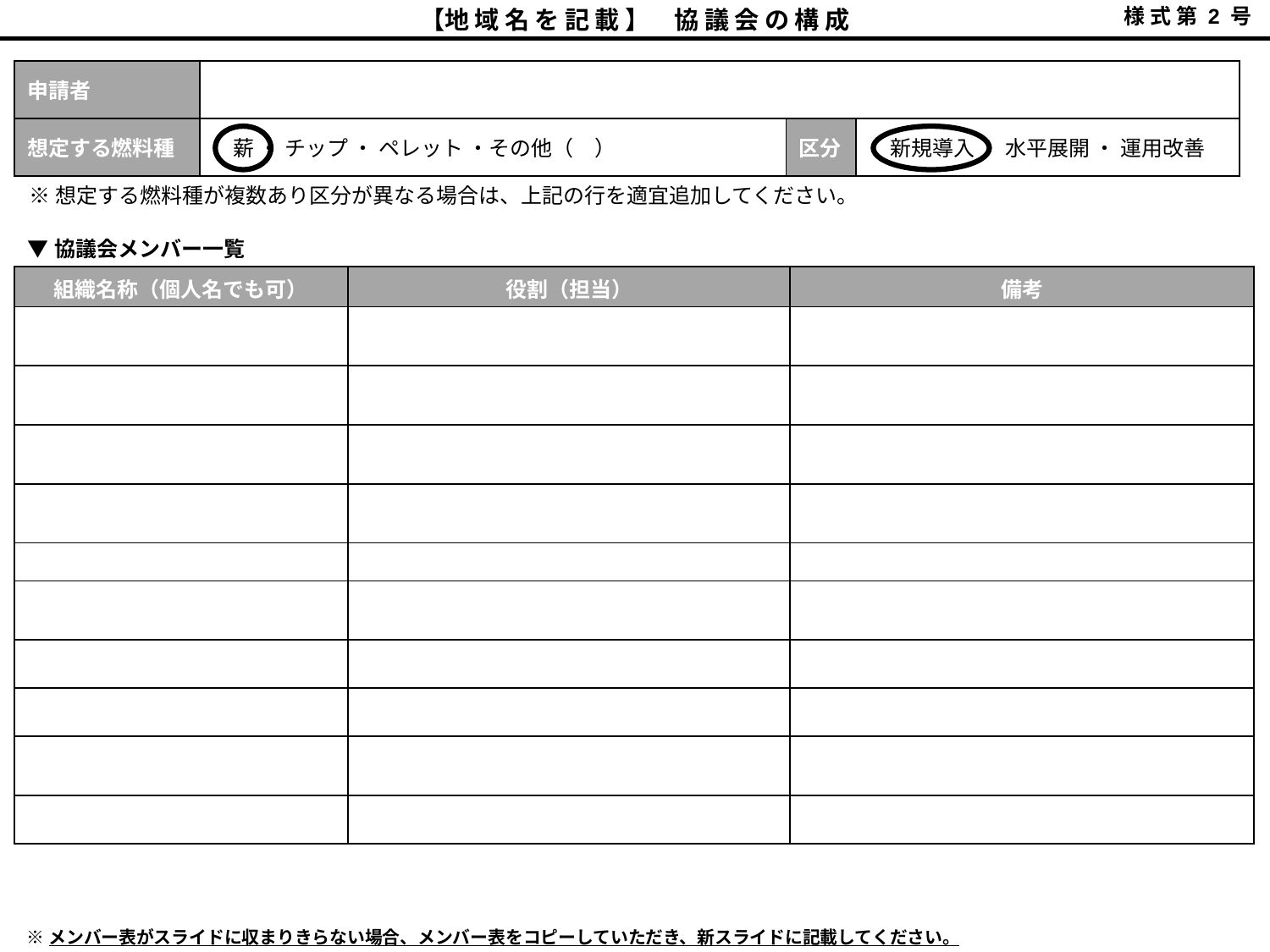

【地域名を記載】　協議会の構成
| 申請者 |  |  |  |
| --- | --- | --- | --- |
| 想定する燃料種 | 薪 ・ チップ ・ ペレット ・その他（　） | 区分 | 新規導入 ・ 水平展開 ・ 運用改善 |

※想定する燃料種が複数あり区分が異なる場合は、上記の行を適宜追加してください。
| ▼協議会メンバー一覧 |  |  |
| --- | --- | --- |
| 組織名称（個人名でも可） | 役割（担当） | 備考 |
|  |  |  |
|  |  |  |
|  |  |  |
|  |  |  |
|  |  |  |
|  |  |  |
|  |  |  |
|  |  |  |
|  |  |  |
|  |  |  |
※メンバー表がスライドに収まりきらない場合、メンバー表をコピーしていただき、新スライドに記載してください。